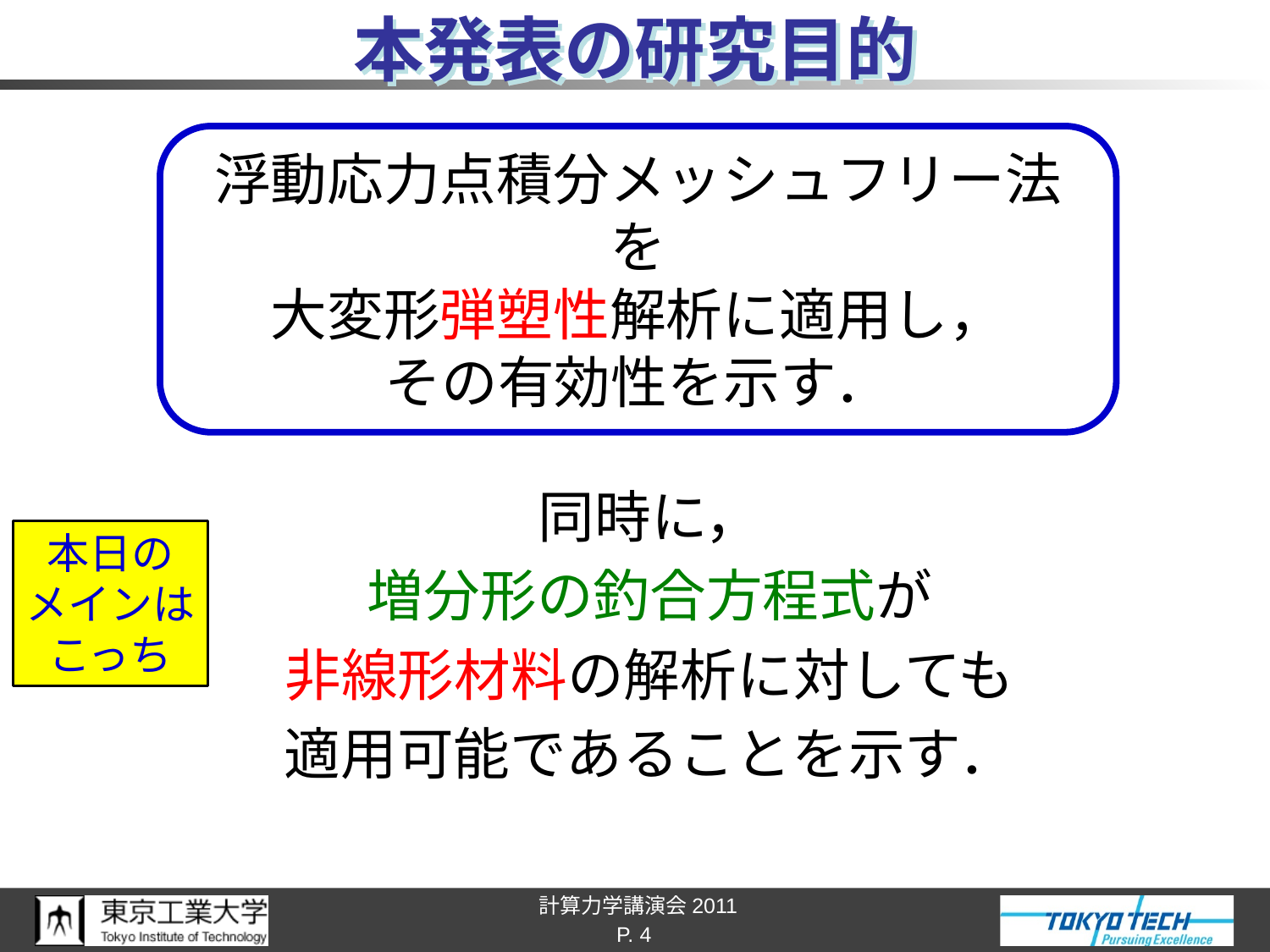

# 本発表の研究目的

同時に，
増分形の釣合方程式が
非線形材料の解析に対しても
適用可能であることを示す．
浮動応力点積分メッシュフリー法を
大変形弾塑性解析に適用し，
その有効性を示す．
本日の
メインは
こっち
P. 4